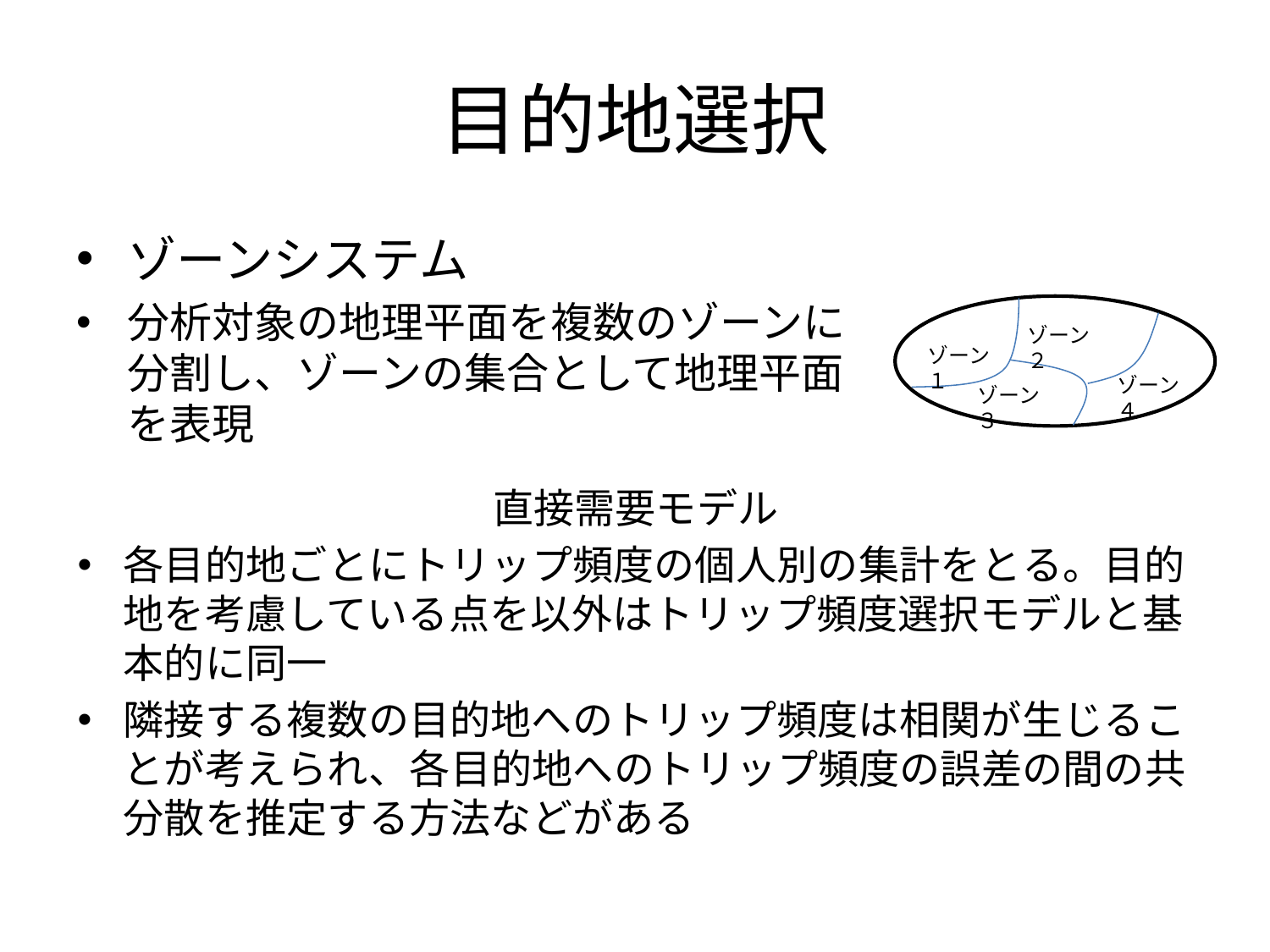

# 目的地選択
ゾーンシステム
分析対象の地理平面を複数のゾーンに分割し、ゾーンの集合として地理平面を表現

ゾーン２
ゾーン１

ゾーン４
ゾーン３
直接需要モデル
各目的地ごとにトリップ頻度の個人別の集計をとる。目的地を考慮している点を以外はトリップ頻度選択モデルと基本的に同一
隣接する複数の目的地へのトリップ頻度は相関が生じることが考えられ、各目的地へのトリップ頻度の誤差の間の共分散を推定する方法などがある